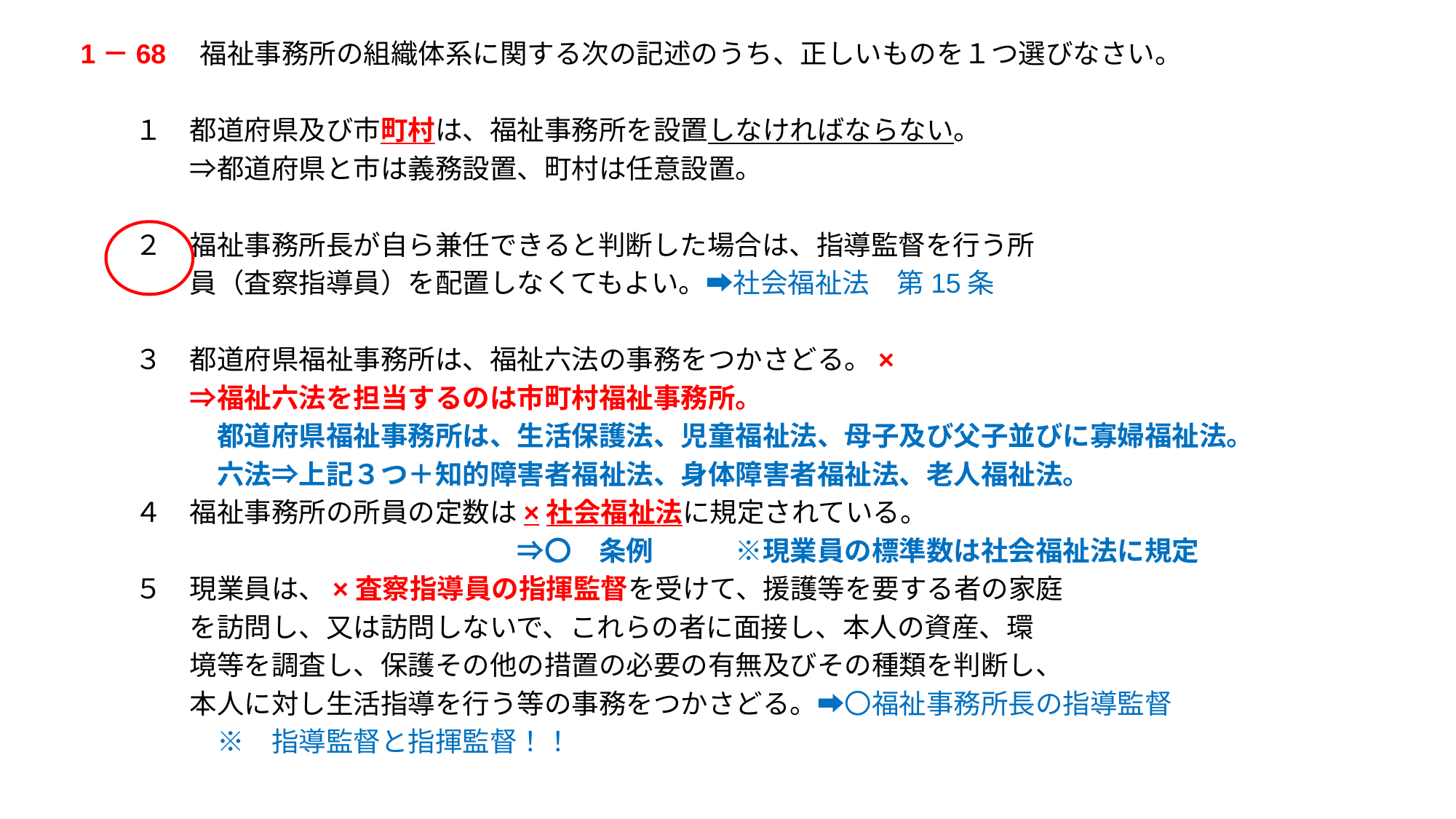

1－68　福祉事務所の組織体系に関する次の記述のうち、正しいものを１つ選びなさい。

　　１　都道府県及び市町村は、福祉事務所を設置しなければならない。
　　　　⇒都道府県と市は義務設置、町村は任意設置。

　　２　福祉事務所長が自ら兼任できると判断した場合は、指導監督を行う所
　　　　員（査察指導員）を配置しなくてもよい。➡社会福祉法　第15条

　　３　都道府県福祉事務所は、福祉六法の事務をつかさどる。×
　　　　⇒福祉六法を担当するのは市町村福祉事務所。
　　　　　都道府県福祉事務所は、生活保護法、児童福祉法、母子及び父子並びに寡婦福祉法。
　　　　　六法⇒上記３つ＋知的障害者福祉法、身体障害者福祉法、老人福祉法。
　　４　福祉事務所の所員の定数は×社会福祉法に規定されている。
　　　　　　　　　　　　　　　　⇒〇　条例　　　※現業員の標準数は社会福祉法に規定
　　５　現業員は、×査察指導員の指揮監督を受けて、援護等を要する者の家庭
　　　　を訪問し、又は訪問しないで、これらの者に面接し、本人の資産、環
　　　　境等を調査し、保護その他の措置の必要の有無及びその種類を判断し、
　　　　本人に対し生活指導を行う等の事務をつかさどる。➡〇福祉事務所長の指導監督
　　　　　※　指導監督と指揮監督！！